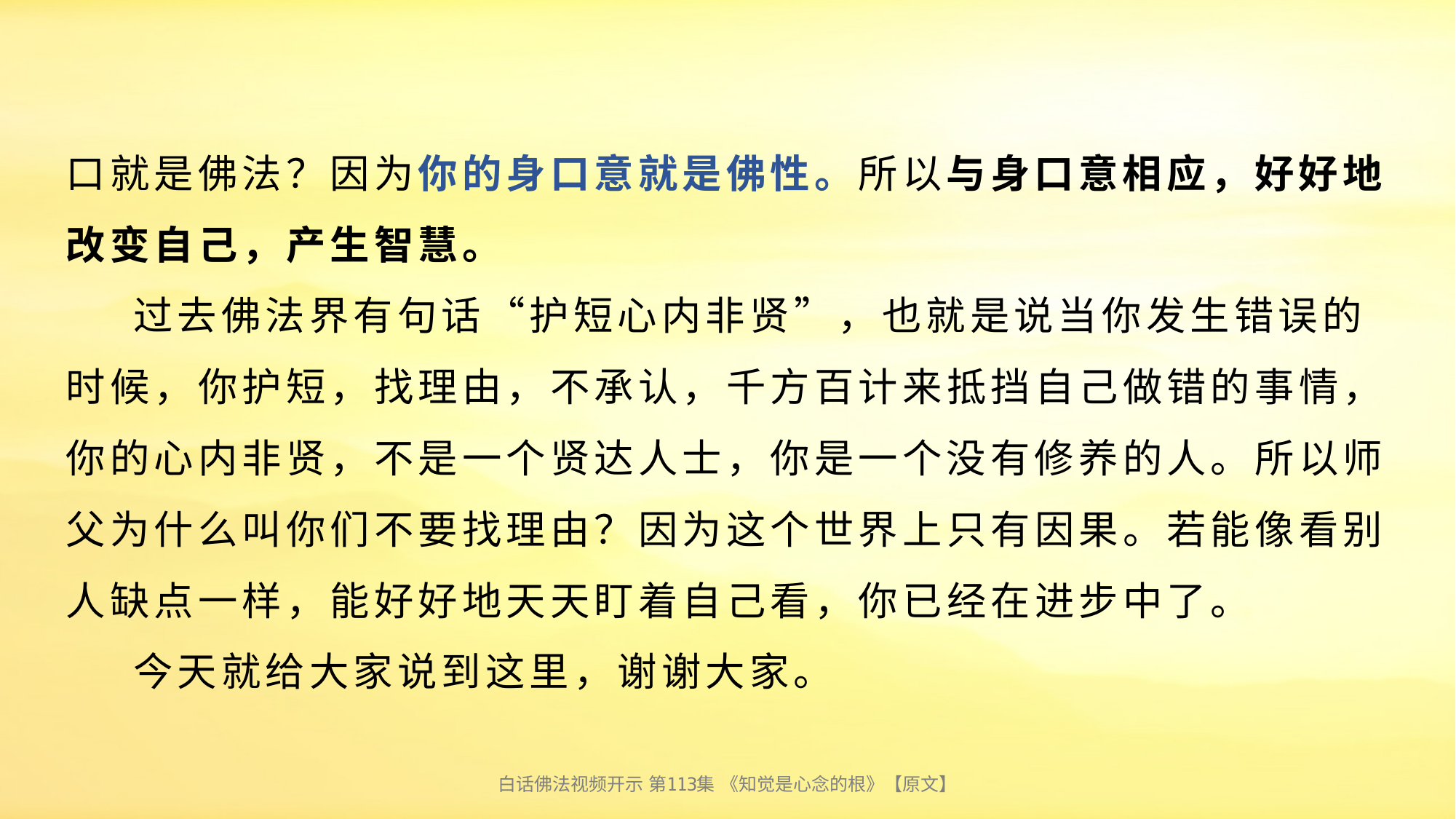

# 口就是佛法？因为你的身口意就是佛性。所以与身口意相应，好好地改变自己，产生智慧。 过去佛法界有句话“护短心内非贤”，也就是说当你发生错误的时候，你护短，找理由，不承认，千方百计来抵挡自己做错的事情，你的心内非贤，不是一个贤达人士，你是一个没有修养的人。所以师父为什么叫你们不要找理由？因为这个世界上只有因果。若能像看别人缺点一样，能好好地天天盯着自己看，你已经在进步中了。 今天就给大家说到这里，谢谢大家。
白话佛法视频开示 第113集 《知觉是心念的根》【原文】